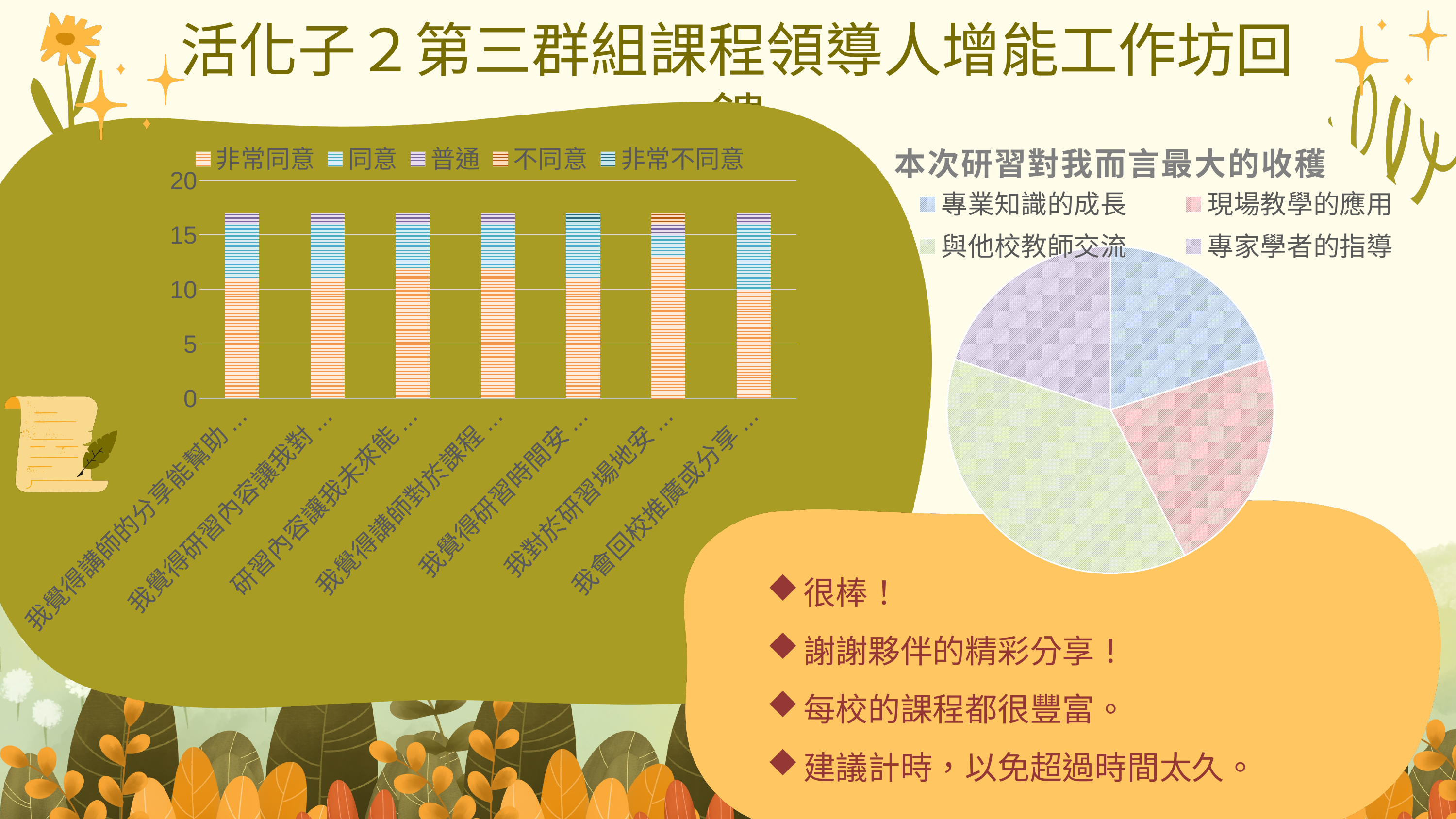

活化子２第三群組課程領導人增能工作坊回饋

＊

### Chart:

| Category | 本次研習對我而言最大的收穫 |
|---|---|
| 專業知識的成長 | 8.0 |
| 現場教學的應用 | 9.0 |
| 與他校教師交流 | 15.0 |
| 專家學者的指導 | 8.0 |

### Chart

| Category | 非常同意 | 同意 | 普通 | 不同意 | 非常不同意 |
|---|---|---|---|---|---|
| 我覺得講師的分享能幫助我們在課程發展上更精進。 | 11.0 | 5.0 | 1.0 | None | None |
| 我覺得研習內容讓我對彈性課程的理解有幫助。 | 11.0 | 5.0 | 1.0 | None | None |
| 研習內容讓我未來能應用於教學現場。 | 12.0 | 4.0 | 1.0 | None | None |
| 我覺得講師對於課程的準備充足。 | 12.0 | 4.0 | 1.0 | None | None |
| 我覺得研習時間安排得宜。 | 11.0 | 5.0 | None | None | 1.0 |
| 我對於研習場地安排感到滿意。 | 13.0 | 2.0 | 1.0 | 1.0 | None |
| 我會回校推廣或分享本次研習內容。 | 10.0 | 6.0 | 1.0 | None | None |

很棒！
謝謝夥伴的精彩分享！
每校的課程都很豐富。
建議計時，以免超過時間太久。